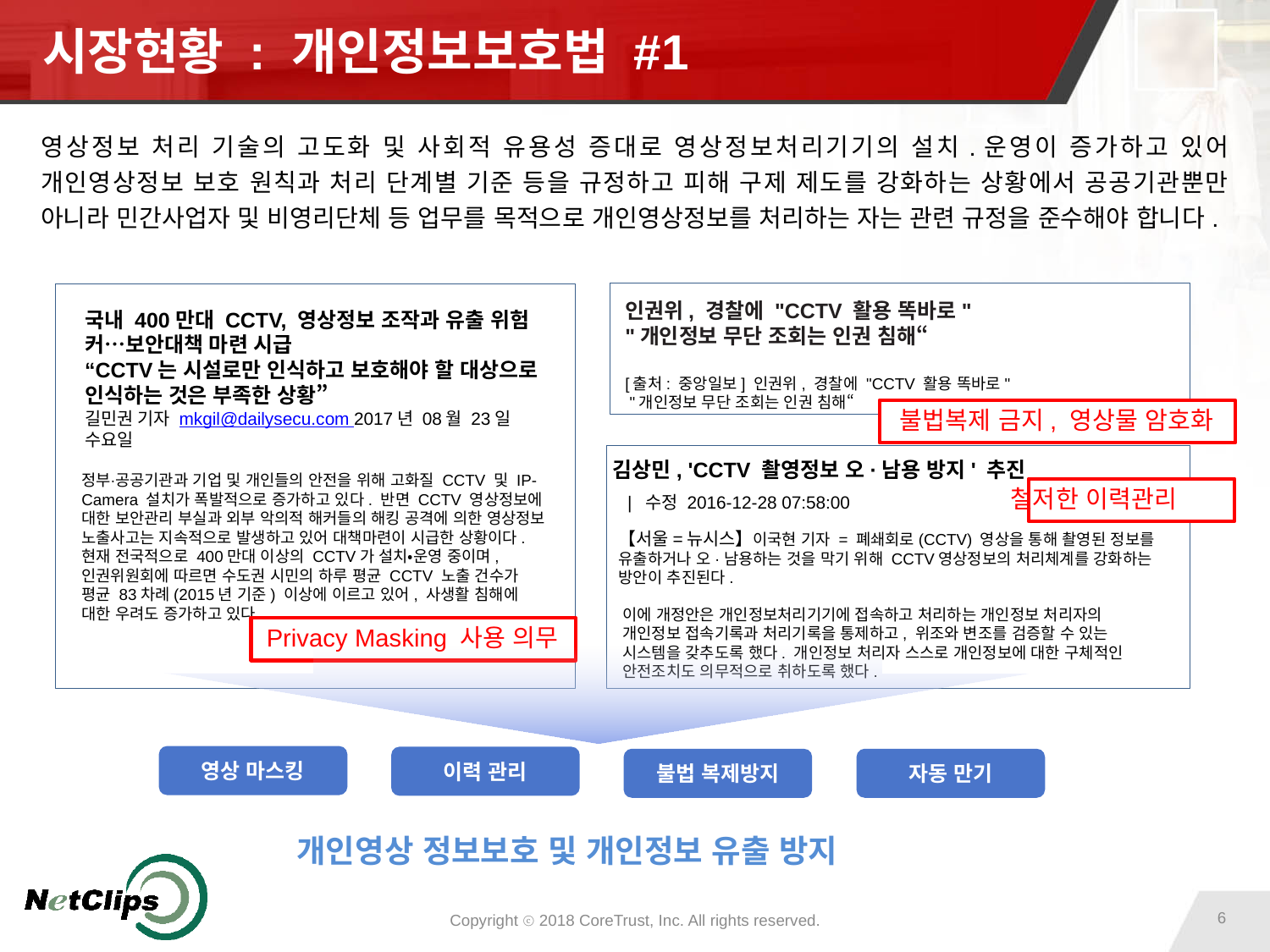

# 시장현황 : 개인정보보호법 #1
영상정보 처리 기술의 고도화 및 사회적 유용성 증대로 영상정보처리기기의 설치.운영이 증가하고 있어 개인영상정보 보호 원칙과 처리 단계별 기준 등을 규정하고 피해 구제 제도를 강화하는 상황에서 공공기관뿐만 아니라 민간사업자 및 비영리단체 등 업무를 목적으로 개인영상정보를 처리하는 자는 관련 규정을 준수해야 합니다.

인권위, 경찰에 "CCTV 활용 똑바로"
"개인정보 무단 조회는 인권 침해“
[중앙일보] 입력 2017.11.23 11:25
[출처: 중앙일보] 인권위, 경찰에 "CCTV 활용 똑바로"
 "개인정보 무단 조회는 인권 침해“
국내 400만대 CCTV, 영상정보 조작과 유출 위험 커…보안대책 마련 시급
“CCTV는 시설로만 인식하고 보호해야 할 대상으로 인식하는 것은 부족한 상황”
길민권 기자 mkgil@dailysecu.com 2017년 08월 23일
수요일
정부∙공공기관과 기업 및 개인들의 안전을 위해 고화질 CCTV 및 IP-Camera 설치가 폭발적으로 증가하고 있다. 반면 CCTV 영상정보에 대한 보안관리 부실과 외부 악의적 해커들의 해킹 공격에 의한 영상정보 노출사고는 지속적으로 발생하고 있어 대책마련이 시급한 상황이다.
현재 전국적으로 400만대 이상의 CCTV가 설치•운영 중이며, 인권위원회에 따르면 수도권 시민의 하루 평균 CCTV 노출 건수가 평균 83차례(2015년 기준) 이상에 이르고 있어, 사생활 침해에 대한 우려도 증가하고 있다.
불법복제 금지, 영상물 암호화

김상민, 'CCTV 촬영정보 오·남용 방지' 추진
철저한 이력관리

 |  수정 2016-12-28 07:58:00
【서울=뉴시스】이국현 기자 = 폐쇄회로(CCTV) 영상을 통해 촬영된 정보를
유출하거나 오·남용하는 것을 막기 위해 CCTV영상정보의 처리체계를 강화하는
방안이 추진된다.
이에 개정안은 개인정보처리기기에 접속하고 처리하는 개인정보 처리자의
개인정보 접속기록과 처리기록을 통제하고, 위조와 변조를 검증할 수 있는
시스템을 갖추도록 했다. 개인정보 처리자 스스로 개인정보에 대한 구체적인
안전조치도 의무적으로 취하도록 했다.
Privacy Masking 사용 의무

영상 마스킹
이력 관리
불법 복제방지
자동 만기
개인영상 정보보호 및 개인정보 유출 방지
6
Copyright ⓒ 2018 CoreTrust, Inc. All rights reserved.